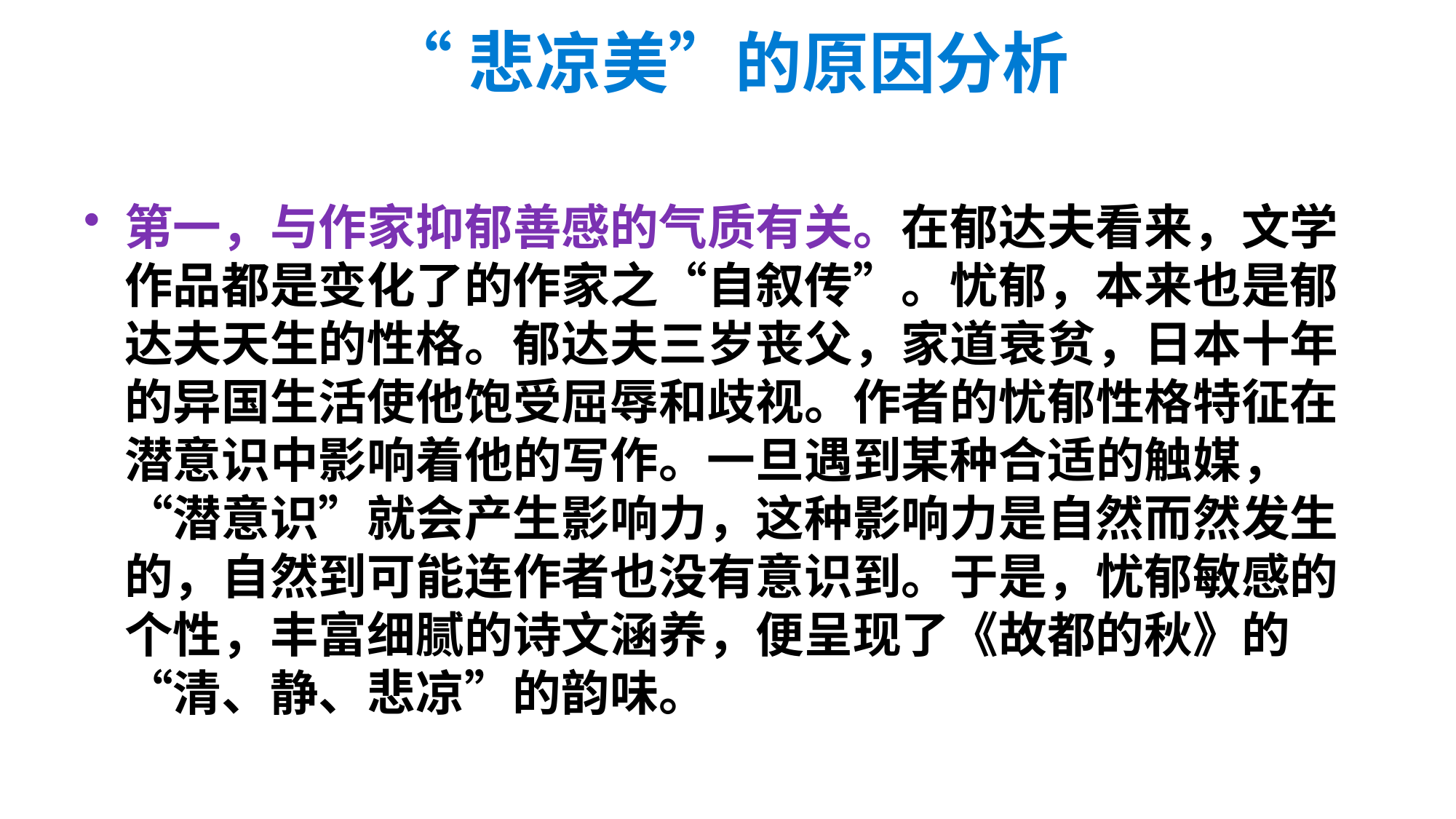

# “悲凉美”的原因分析
第一，与作家抑郁善感的气质有关。在郁达夫看来，文学作品都是变化了的作家之“自叙传”。忧郁，本来也是郁达夫天生的性格。郁达夫三岁丧父，家道衰贫，日本十年的异国生活使他饱受屈辱和歧视。作者的忧郁性格特征在潜意识中影响着他的写作。一旦遇到某种合适的触媒，“潜意识”就会产生影响力，这种影响力是自然而然发生的，自然到可能连作者也没有意识到。于是，忧郁敏感的个性，丰富细腻的诗文涵养，便呈现了《故都的秋》的“清、静、悲凉”的韵味。